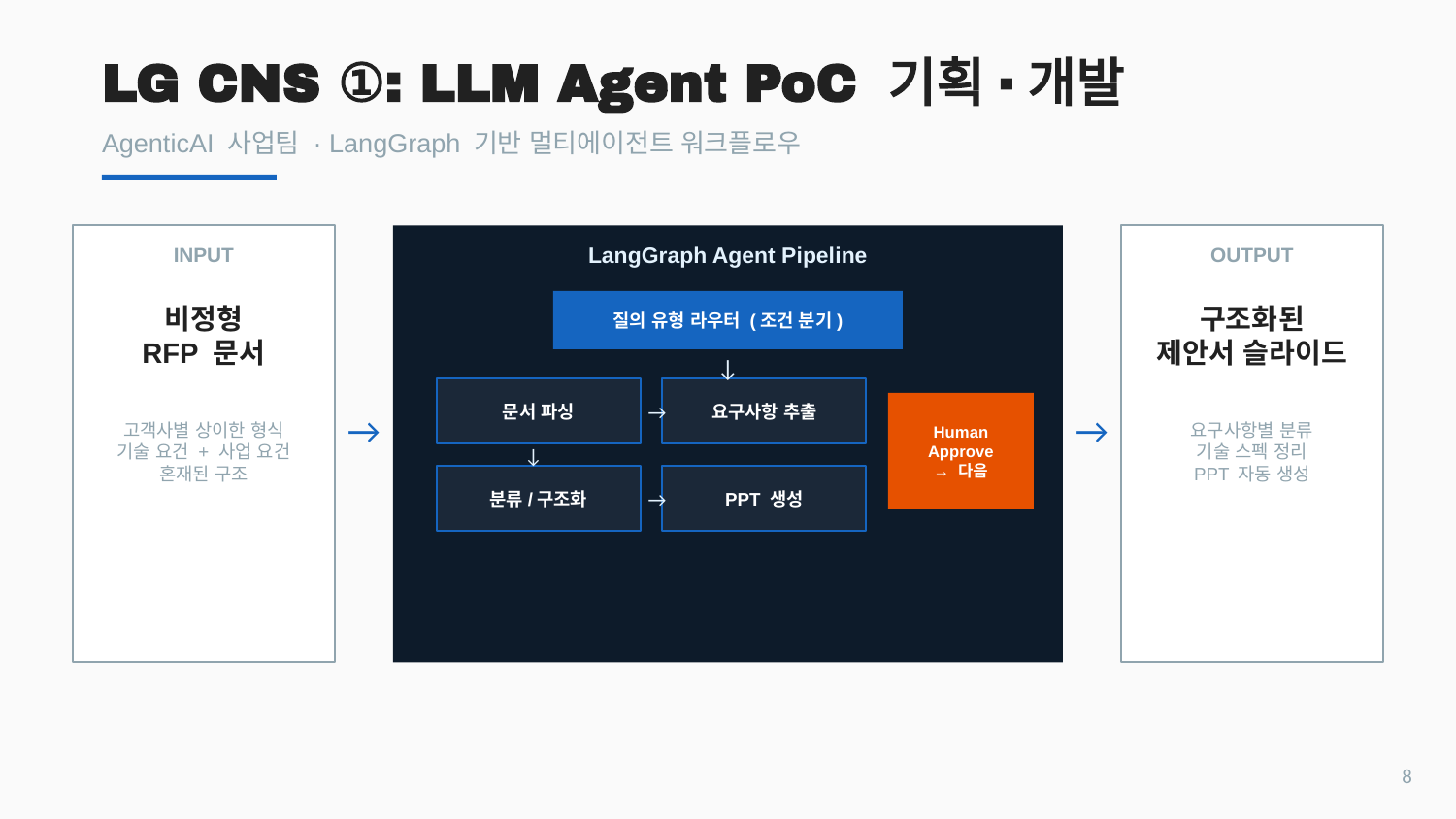

LG CNS ①: LLM Agent PoC 기획·개발
AgenticAI 사업팀 · LangGraph 기반 멀티에이전트 워크플로우

INPUT
LangGraph Agent Pipeline
OUTPUT
비정형
RFP 문서

질의 유형 라우터 (조건 분기)
구조화된
제안서 슬라이드
↓

문서 파싱
→

요구사항 추출
고객사별 상이한 형식
기술 요건 + 사업 요건
혼재된 구조
→

Human
Approve
→ 다음
→
요구사항별 분류
기술 스펙 정리
PPT 자동 생성
↓

분류/구조화
→

PPT 생성
8